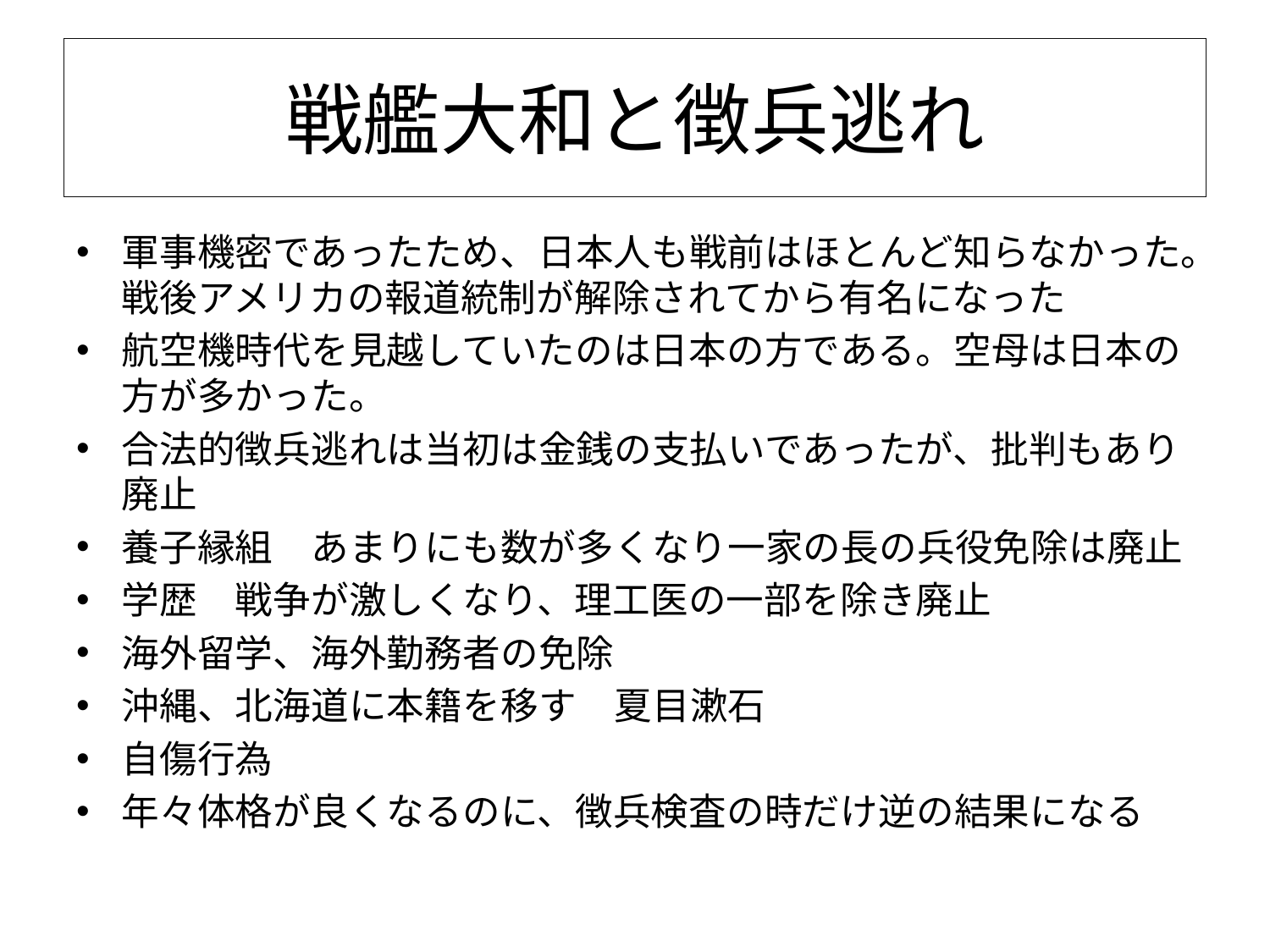

# 戦艦大和と徴兵逃れ
軍事機密であったため、日本人も戦前はほとんど知らなかった。戦後アメリカの報道統制が解除されてから有名になった
航空機時代を見越していたのは日本の方である。空母は日本の方が多かった。
合法的徴兵逃れは当初は金銭の支払いであったが、批判もあり廃止
養子縁組　あまりにも数が多くなり一家の長の兵役免除は廃止
学歴　戦争が激しくなり、理工医の一部を除き廃止
海外留学、海外勤務者の免除
沖縄、北海道に本籍を移す　夏目漱石
自傷行為
年々体格が良くなるのに、徴兵検査の時だけ逆の結果になる